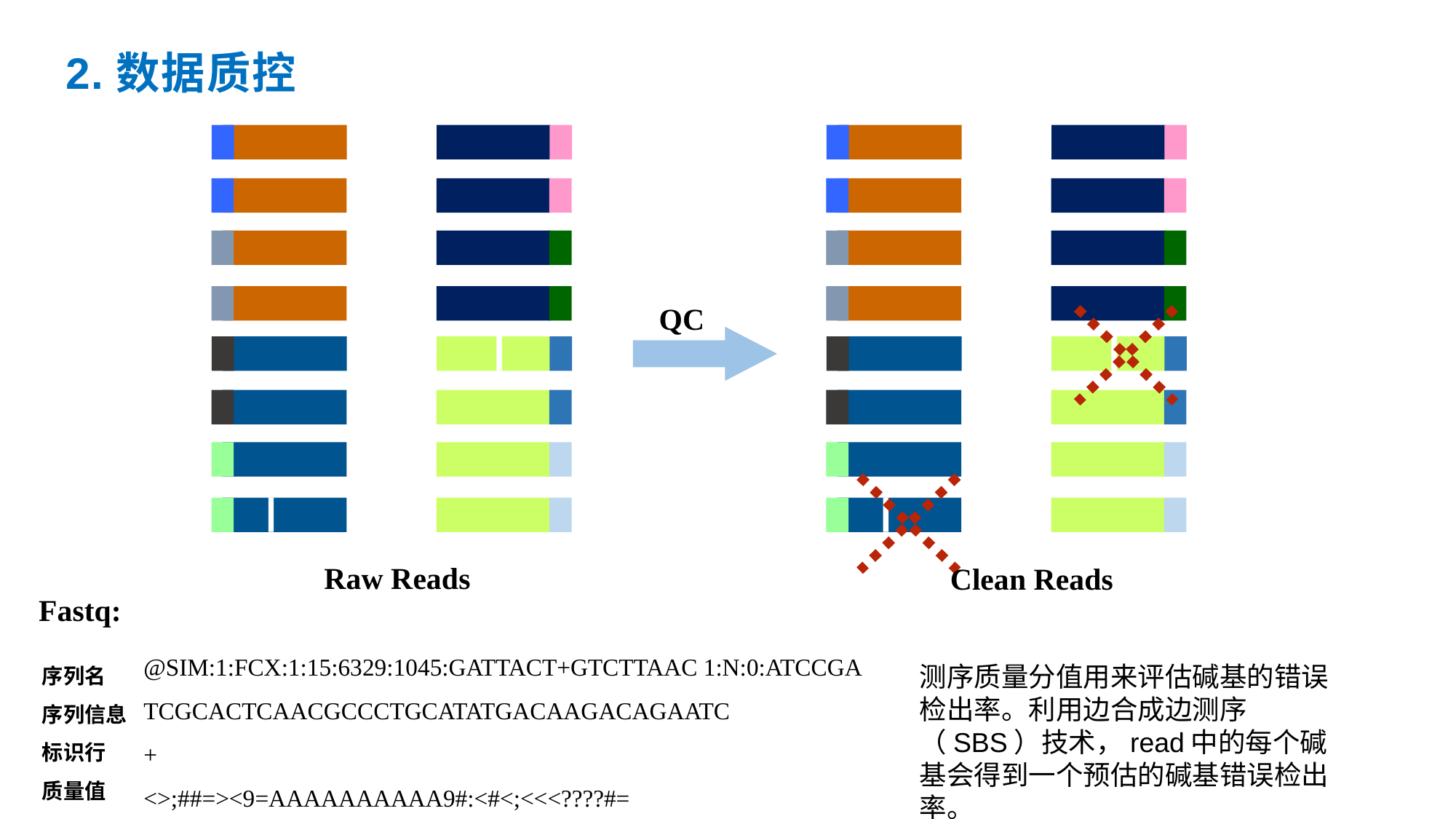

# 2.数据质控

QC

Raw Reads
Clean Reads
Fastq:
@SIM:1:FCX:1:15:6329:1045:GATTACT+GTCTTAAC 1:N:0:ATCCGA
TCGCACTCAACGCCCTGCATATGACAAGACAGAATC
+
<>;##=><9=AAAAAAAAAA9#:<#<;<<<????#=
序列名
序列信息
标识行
质量值
测序质量分值用来评估碱基的错误检出率。利用边合成边测序（SBS）技术，read中的每个碱基会得到一个预估的碱基错误检出率。